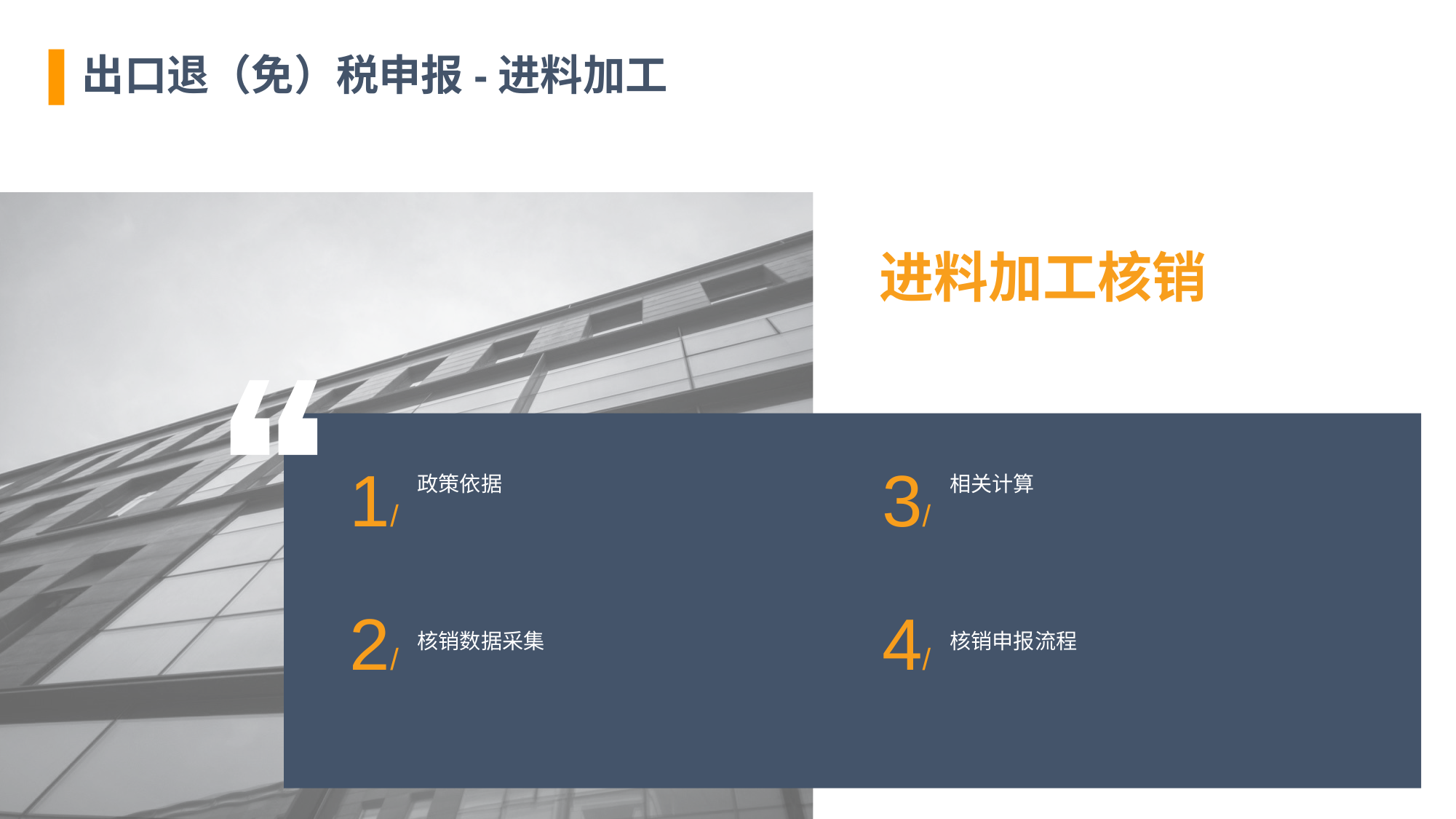

出口退（免）税申报-进料加工

进料加工核销
“

1/
3/
政策依据
相关计算
2/
4/
核销数据采集
核销申报流程